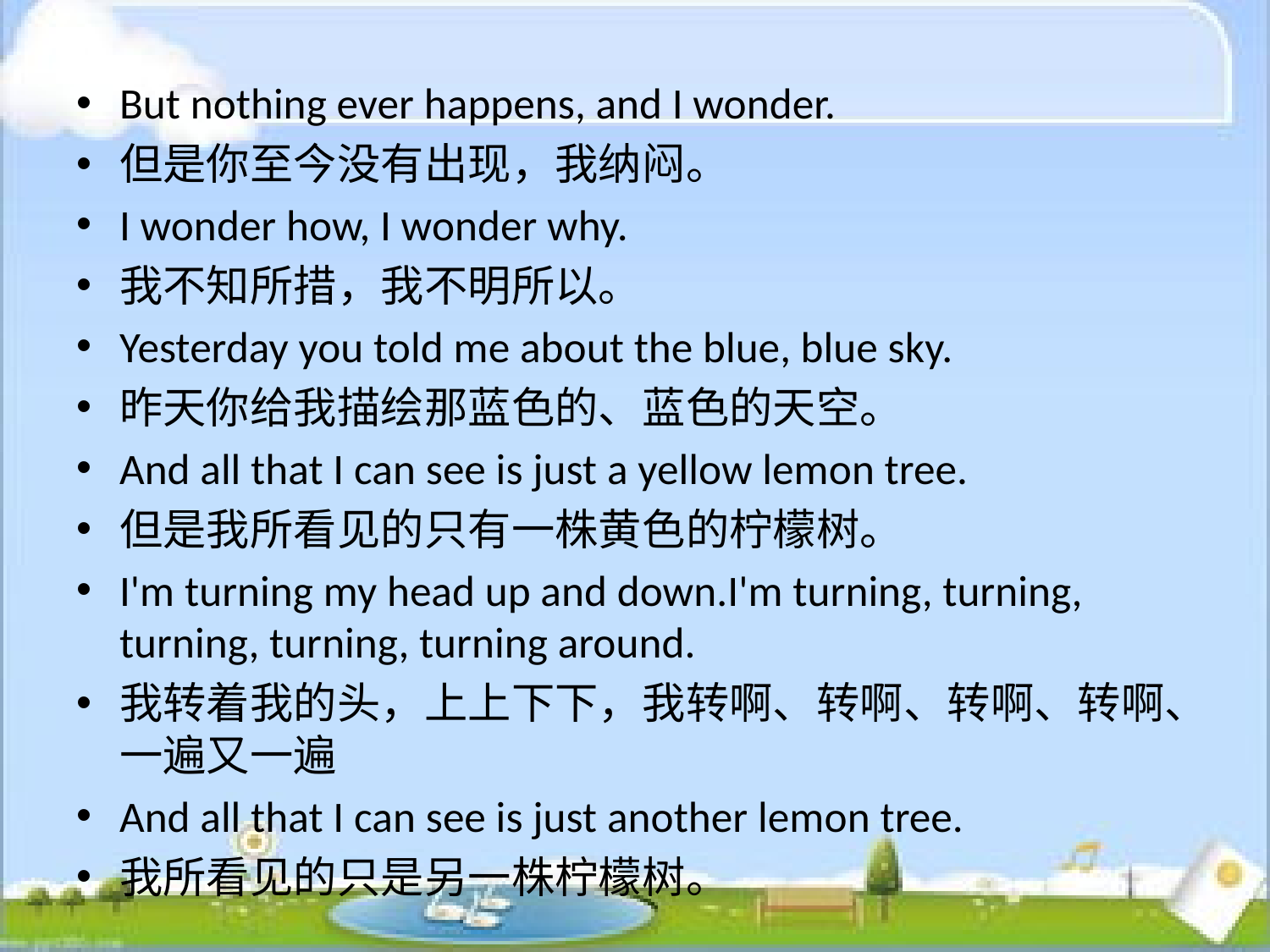

But nothing ever happens, and I wonder.
但是你至今没有出现，我纳闷。
I wonder how, I wonder why.
我不知所措，我不明所以。
Yesterday you told me about the blue, blue sky.
昨天你给我描绘那蓝色的、蓝色的天空。
And all that I can see is just a yellow lemon tree.
但是我所看见的只有一株黄色的柠檬树。
I'm turning my head up and down.I'm turning, turning, turning, turning, turning around.
我转着我的头，上上下下，我转啊、转啊、转啊、转啊、一遍又一遍
And all that I can see is just another lemon tree.
我所看见的只是另一株柠檬树。